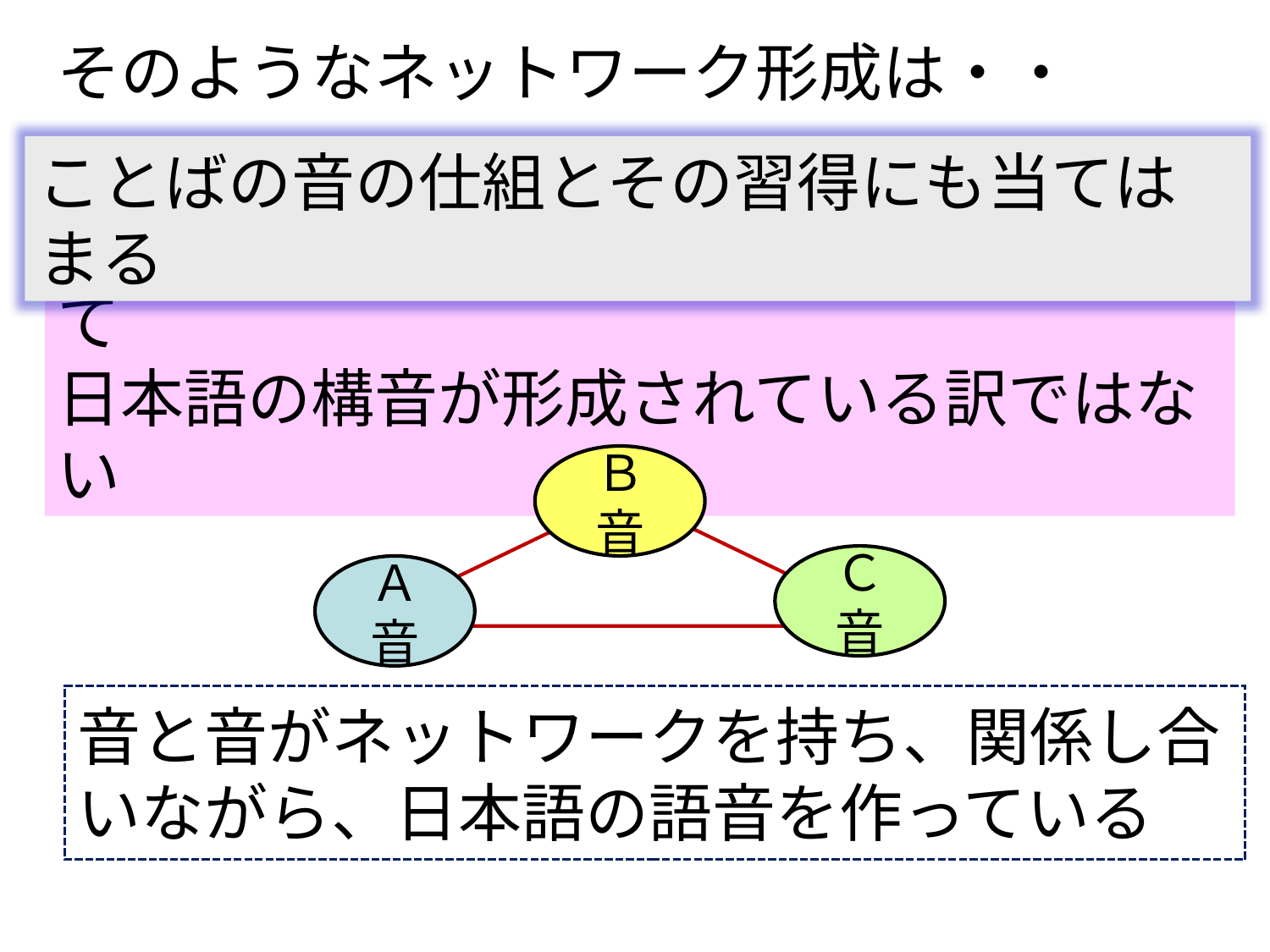

そのようなネットワーク形成は・・
ことばの音の仕組とその習得にも当てはまる
ひとつひとつの音が、独立したものとして
日本語の構音が形成されている訳ではない

Ｂ音

Ｃ音
Ａ音
音と音がネットワークを持ち、関係し合いながら、日本語の語音を作っている